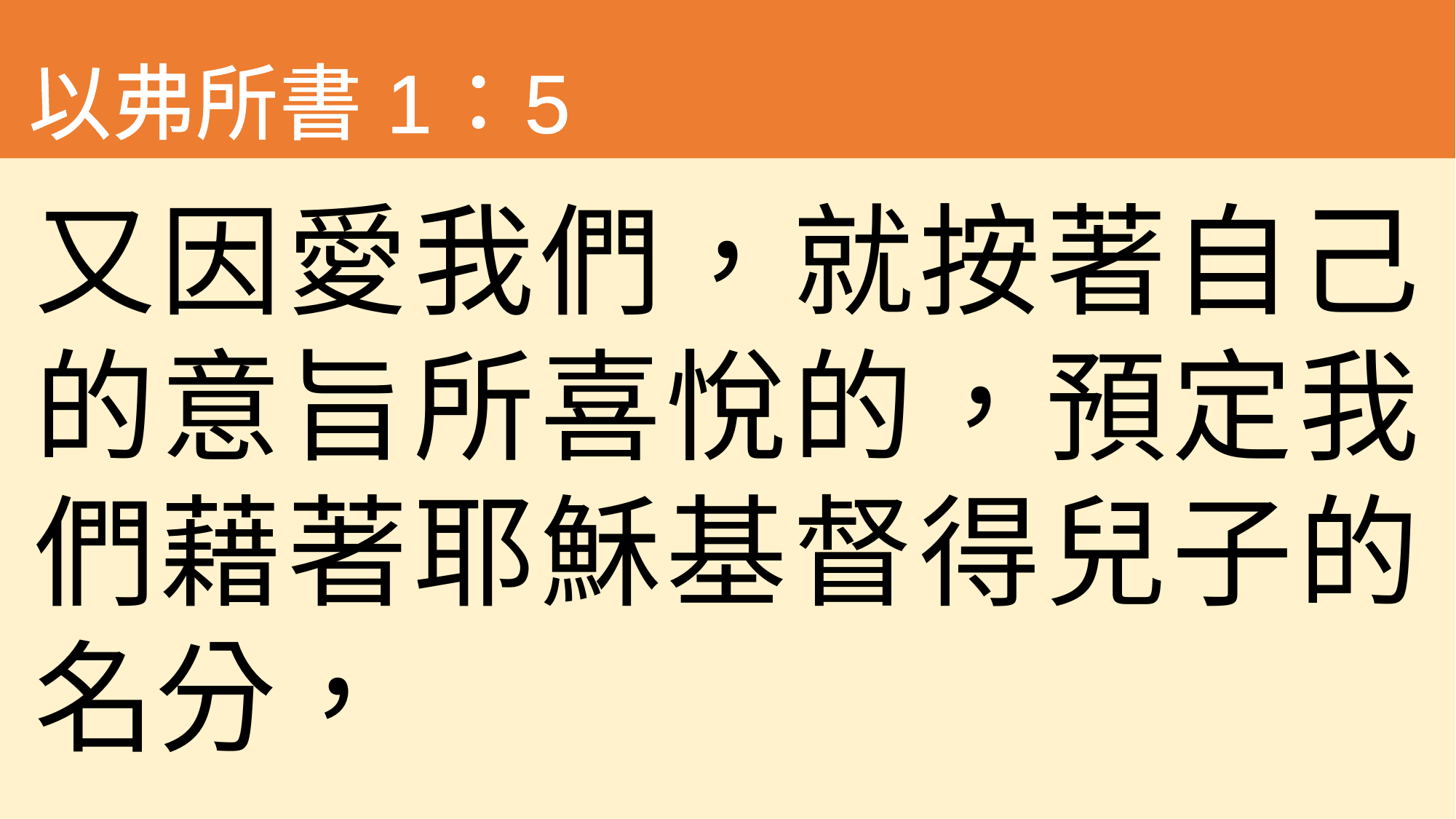

以弗所書 1：5

又因愛我們，就按著自己的意旨所喜悅的，預定我們藉著耶穌基督得兒子的名分，